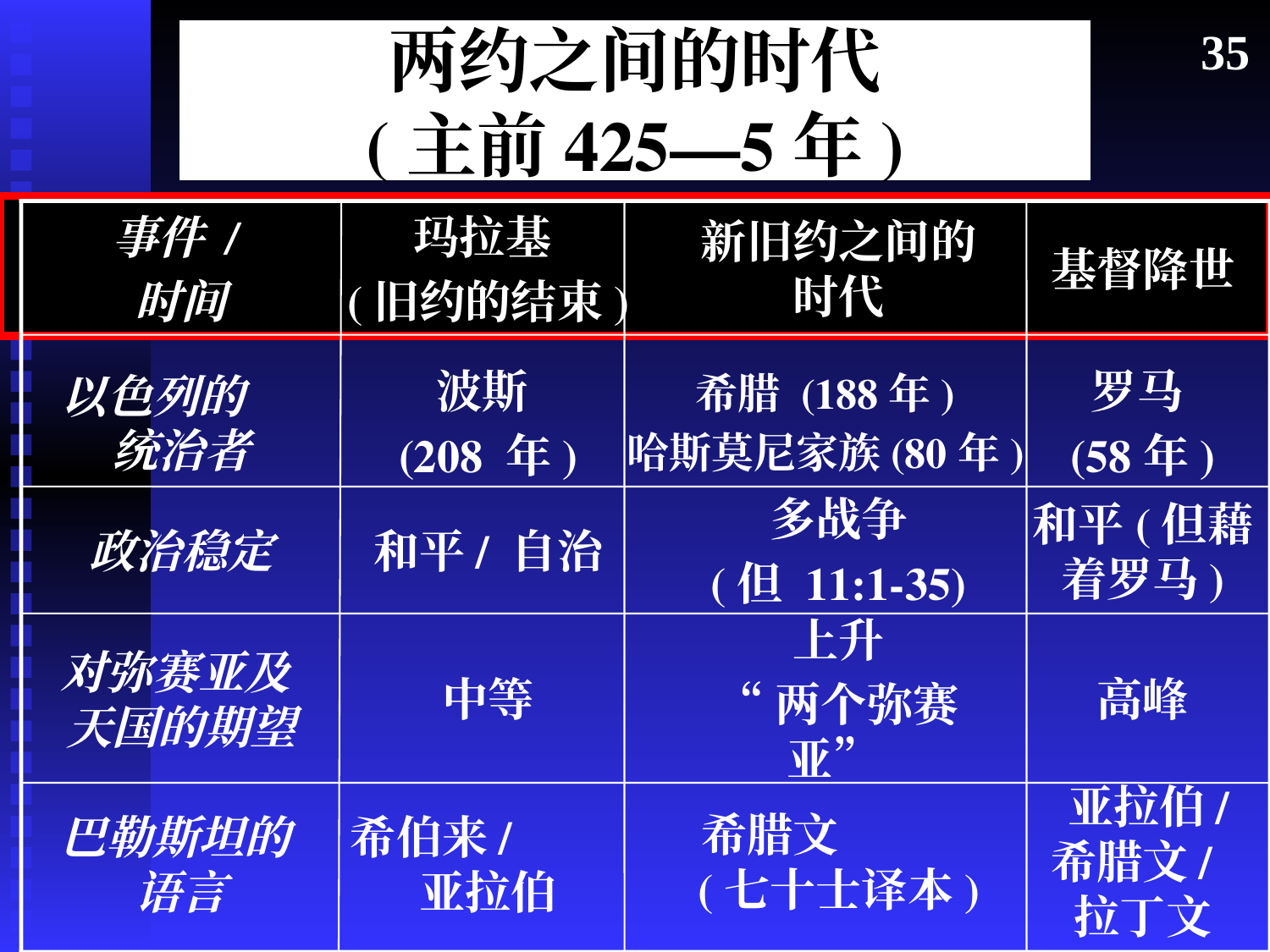

35
# 两约之间的时代 (主前425—5年)

事件 /
时间

玛拉基
(旧约的结束)

新旧约之间的 时代
基督降世

以色列的      统治者

波斯
(208 年)
希腊 (188年)
哈斯莫尼家族(80年)
罗马
(58年)
政治稳定
和平/ 自治
多战争
(但 11:1-35)
和平(但藉着罗马)

对弥赛亚及  天国的期望
中等
上升
“两个弥赛亚”
高峰

希腊文             (七十士译本)
 亚拉伯/  希腊文/   拉丁文
巴勒斯坦的  语言
希伯来/           亚拉伯